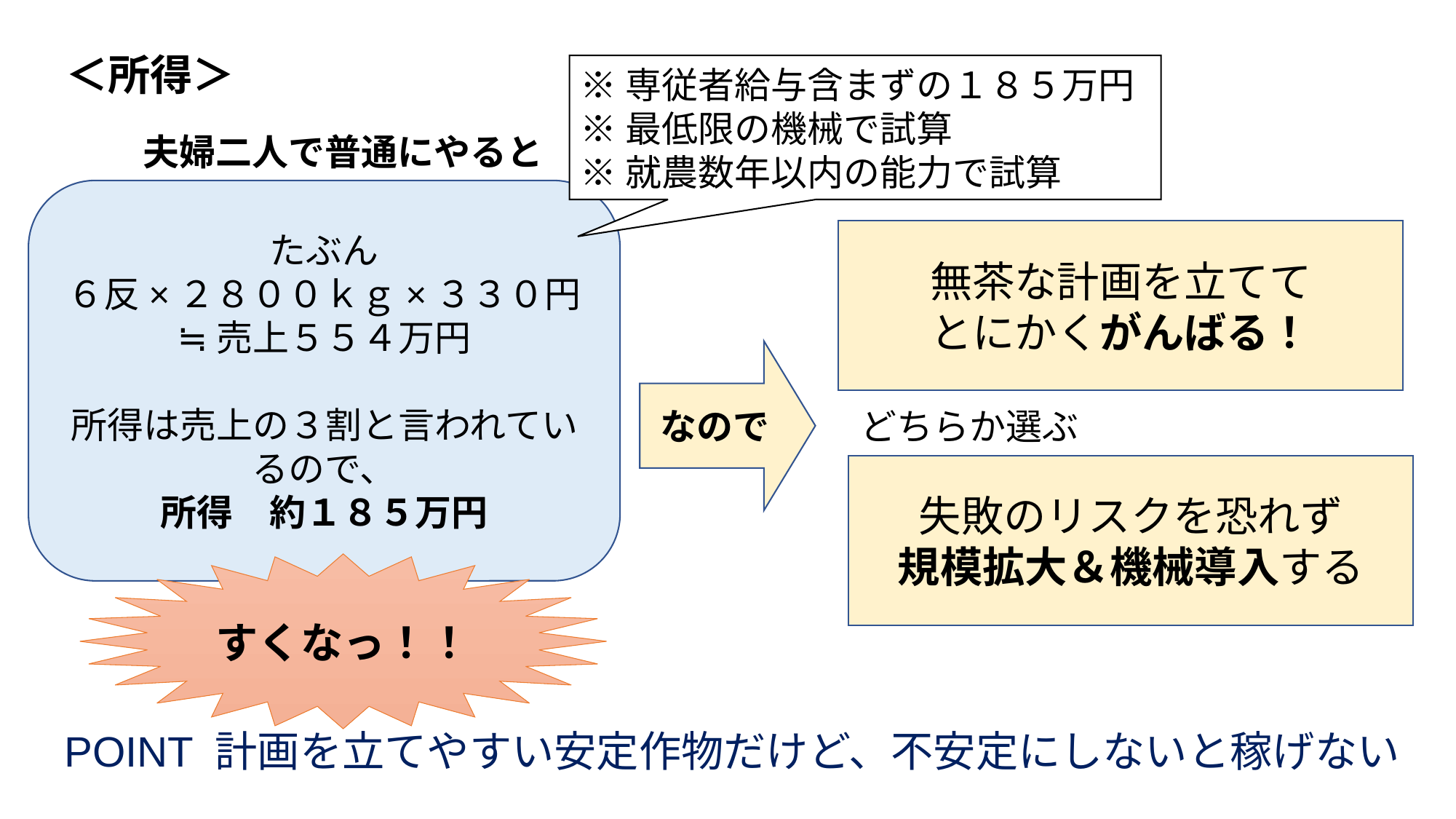

＜所得＞
※専従者給与含まずの１８５万円
※最低限の機械で試算
※就農数年以内の能力で試算
夫婦二人で普通にやると
たぶん
６反×２８００ｋｇ×３３０円
≒売上５５４万円

所得は売上の３割と言われているので、
所得　約１８５万円
無茶な計画を立てて
とにかくがんばる！
なので
どちらか選ぶ
失敗のリスクを恐れず
規模拡大＆機械導入する
すくなっ！！
POINT 計画を立てやすい安定作物だけど、不安定にしないと稼げない